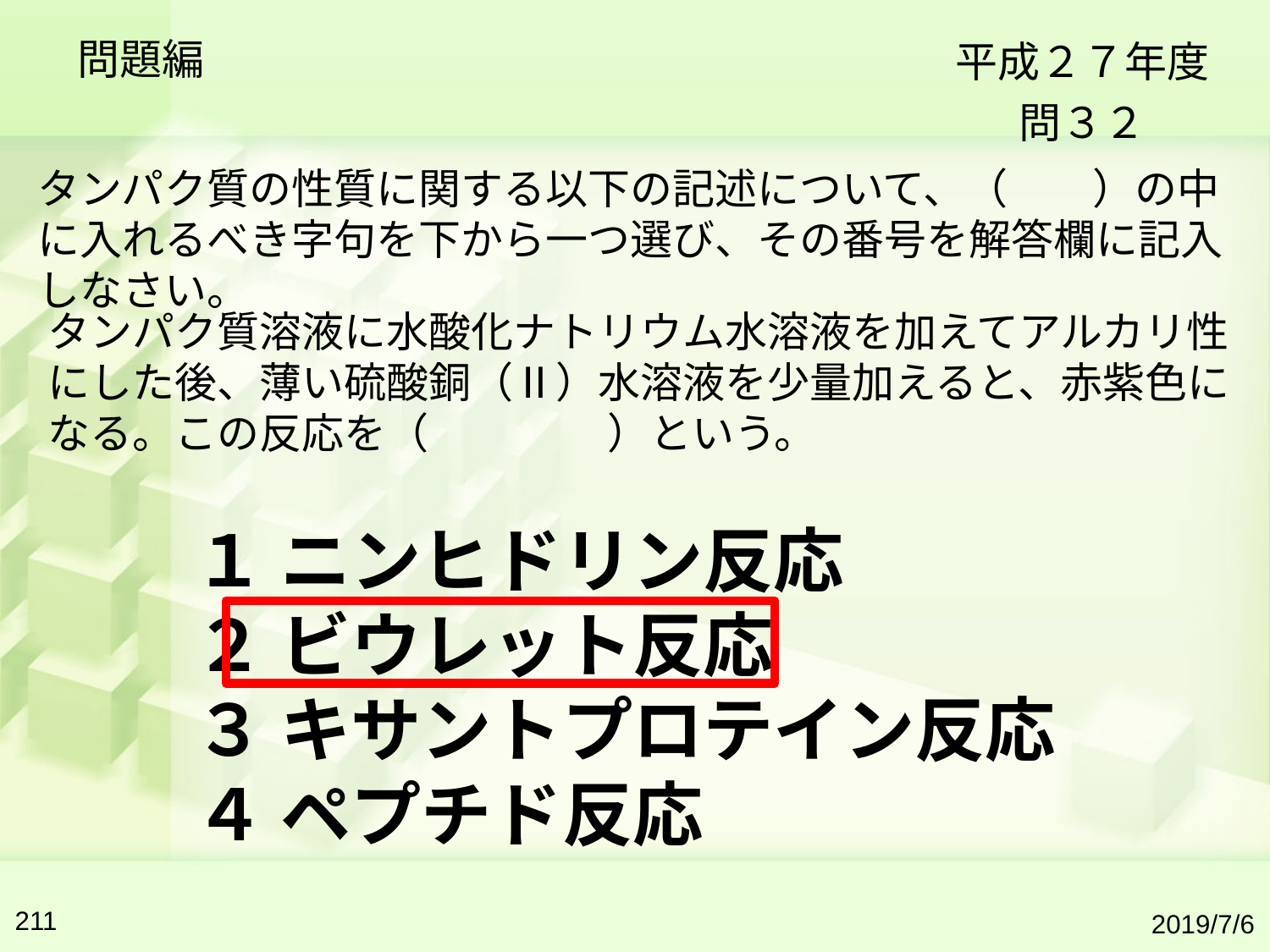

問題編
平成２７年度
問３２
タンパク質の性質に関する以下の記述について、（　　）の中に入れるべき字句を下から一つ選び、その番号を解答欄に記入しなさい。
タンパク質溶液に水酸化ナトリウム水溶液を加えてアルカリ性にした後、薄い硫酸銅（Ⅱ）水溶液を少量加えると、赤紫色になる。この反応を（　　　　 ）という。
１ ニンヒドリン反応
２ ビウレット反応
３ キサントプロテイン反応
４ ペプチド反応

211
2019/7/6